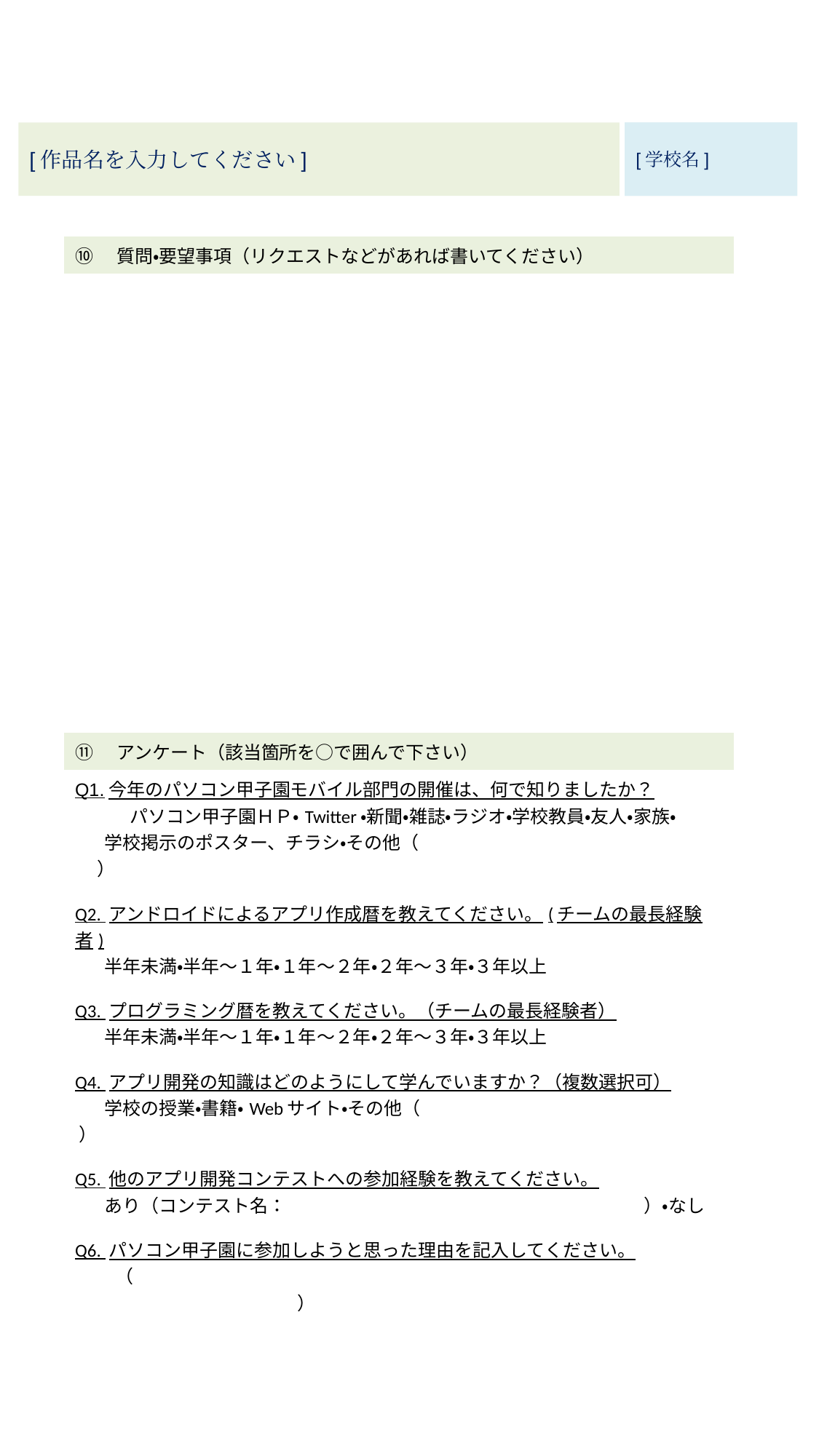

[作品名を入力してください]
[学校名]
[学校名]
| ⑩　質問・要望事項（リクエストなどがあれば書いてください） |
| --- |
|  |
| ⑪　アンケート（該当箇所を○で囲んで下さい） |
| Q1.今年のパソコン甲子園モバイル部門の開催は、何で知りましたか？ 　　　パソコン甲子園ＨＰ・Twitter・新聞・雑誌・ラジオ・学校教員・友人・家族・ 学校掲示のポスター、チラシ・その他（　　　　　　　　　　 　　　 　）   Q2. アンドロイドによるアプリ作成暦を教えてください。(チームの最長経験者) 半年未満・半年～１年・１年～２年・２年～３年・３年以上   Q3. プログラミング暦を教えてください。（チームの最長経験者） 半年未満・半年～１年・１年～２年・２年～３年・３年以上   Q4. アプリ開発の知識はどのようにして学んでいますか？（複数選択可） 学校の授業・書籍・Webサイト・その他（　　　　　　　　　　　　 ）   Q5. 他のアプリ開発コンテストへの参加経験を教えてください。 あり（コンテスト名：　　　　　 　　　　　 ）・なし   Q6. パソコン甲子園に参加しようと思った理由を記入してください。 　　 （　　　　　　　　　　　　　　　　　　　　　　　　　　　　　　　　　　　　　　　　　　　　 ） |